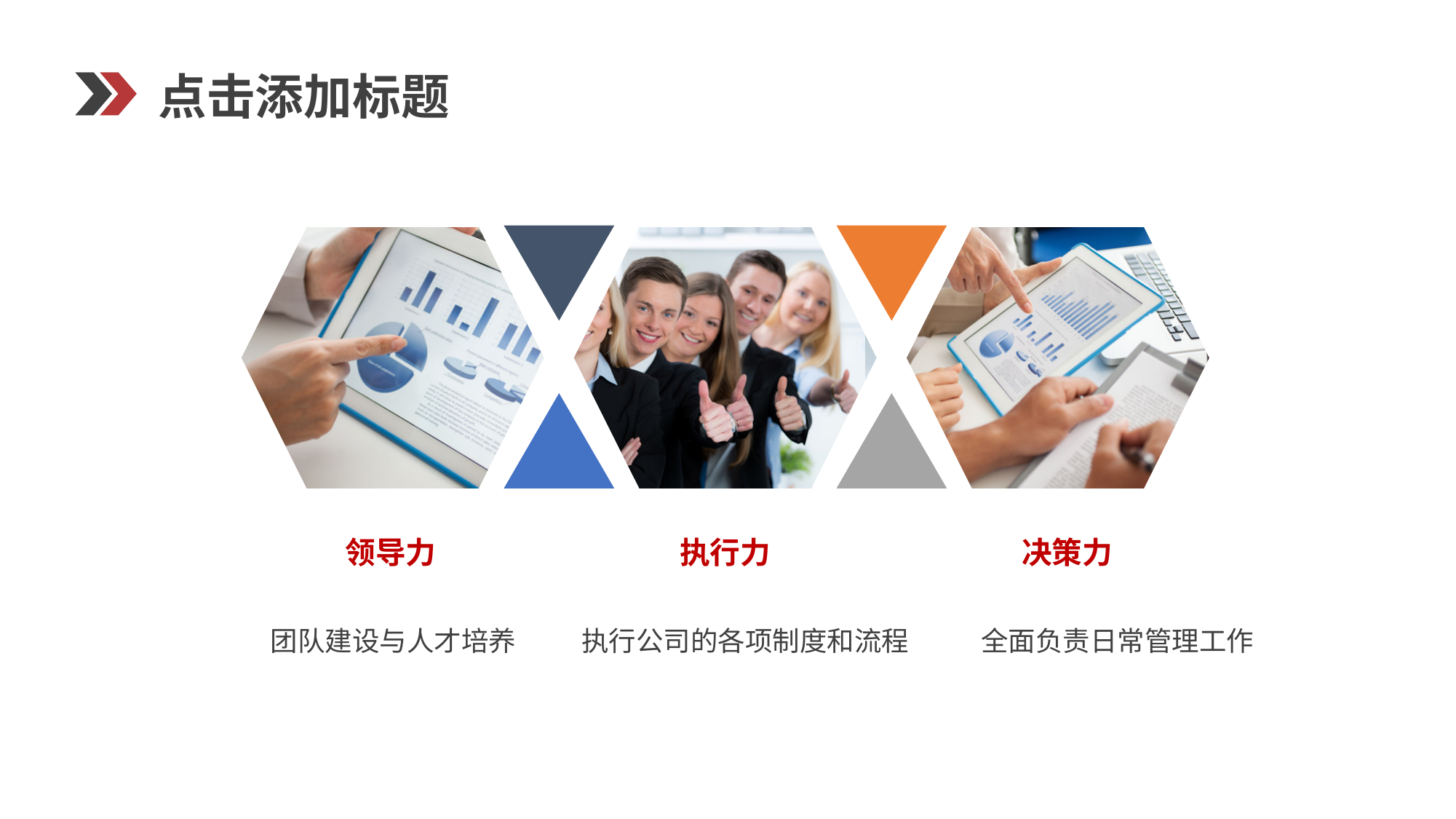

点击添加标题

领导力
执行力
决策力
团队建设与人才培养
执行公司的各项制度和流程
全面负责日常管理工作